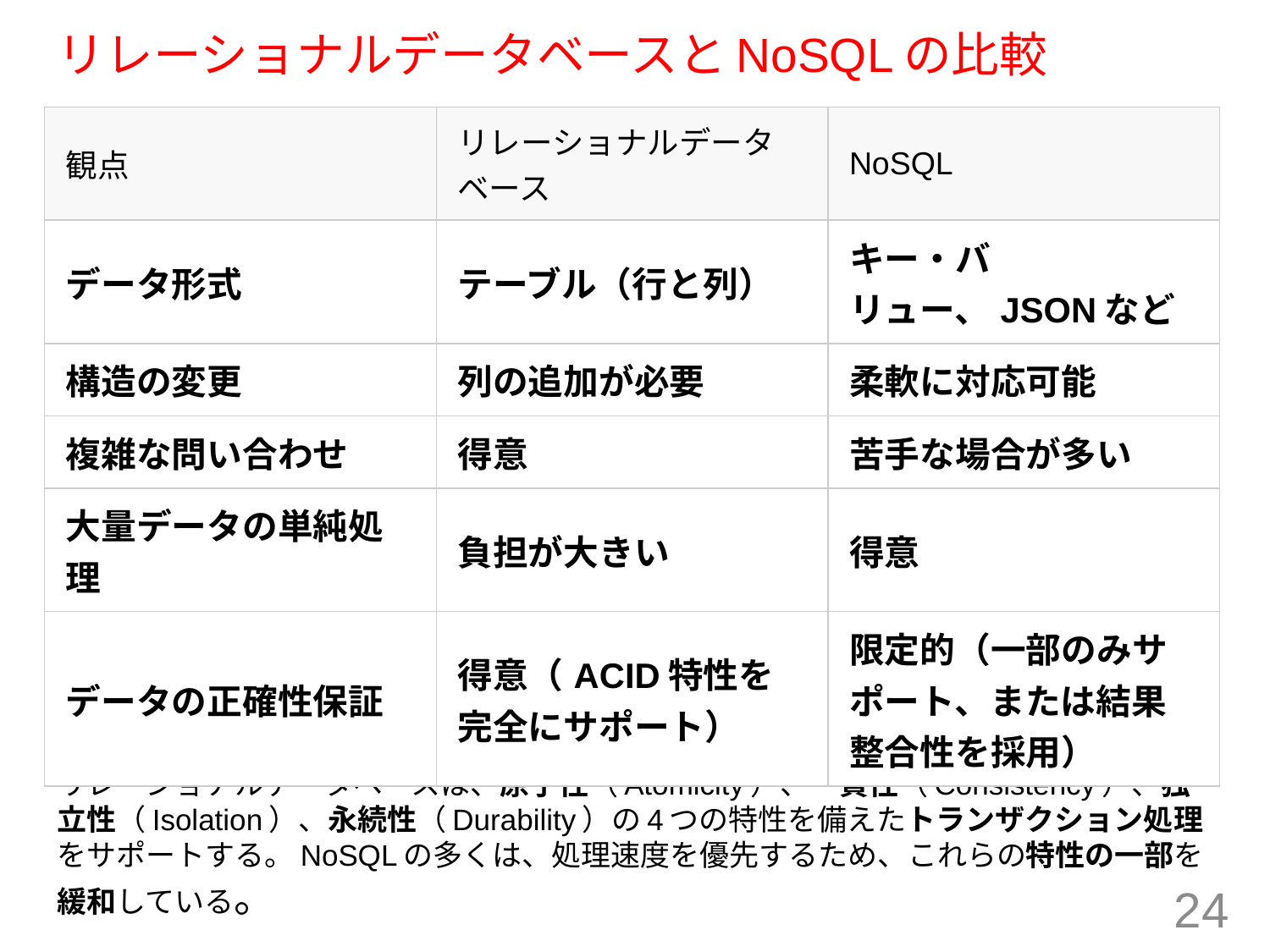

# リレーショナルデータベースとNoSQLの比較
| 観点 | リレーショナルデータベース | NoSQL |
| --- | --- | --- |
| データ形式 | テーブル（行と列） | キー・バリュー、JSONなど |
| 構造の変更 | 列の追加が必要 | 柔軟に対応可能 |
| 複雑な問い合わせ | 得意 | 苦手な場合が多い |
| 大量データの単純処理 | 負担が大きい | 得意 |
| データの正確性保証 | 得意（ACID特性を完全にサポート） | 限定的（一部のみサポート、または結果整合性を採用） |
補足：ACID特性
リレーショナルデータベースは、原子性（Atomicity）、一貫性（Consistency）、独立性（Isolation）、永続性（Durability）の4つの特性を備えたトランザクション処理をサポートする。NoSQLの多くは、処理速度を優先するため、これらの特性の一部を緩和している。

24